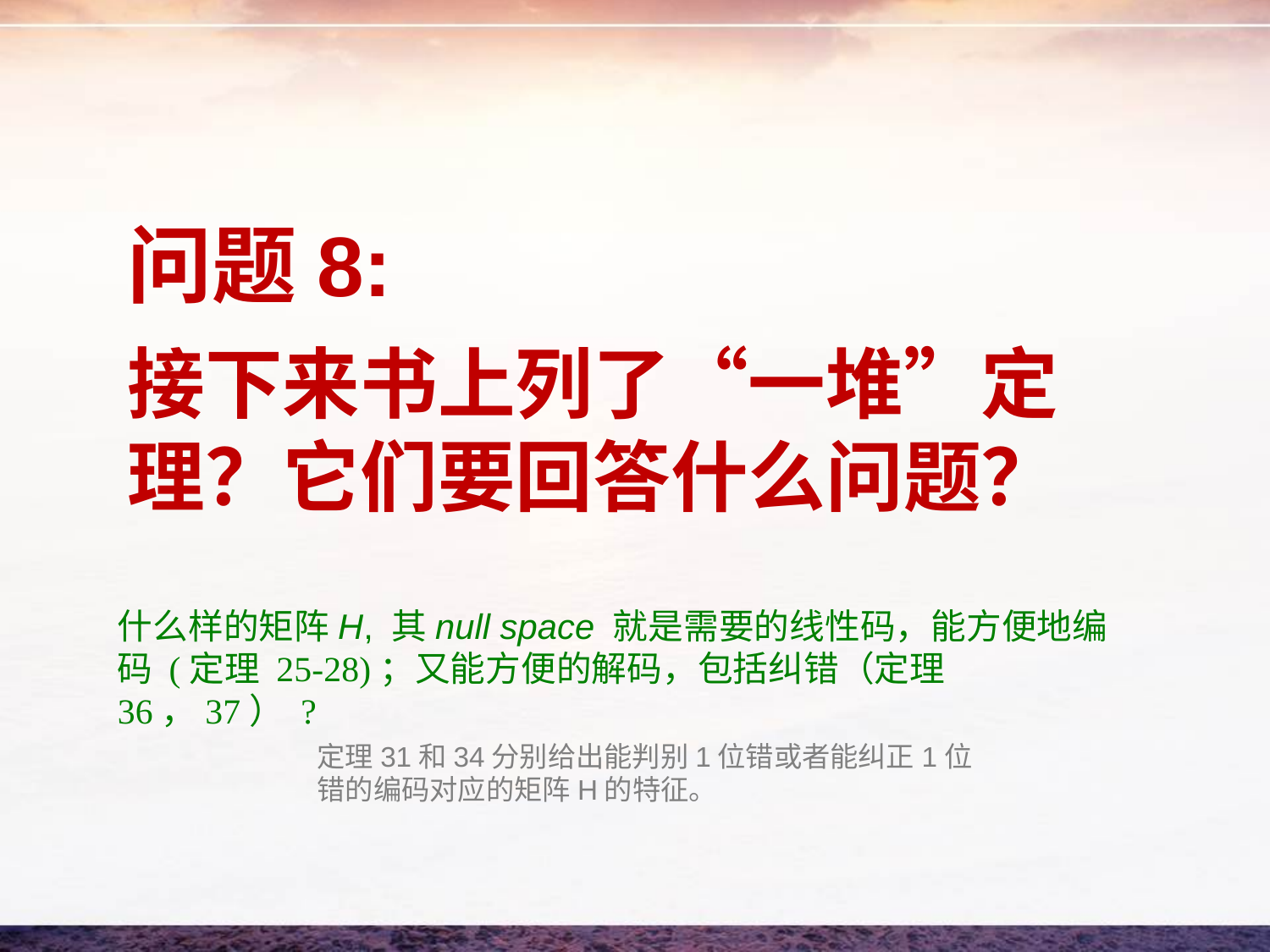

问题8:
接下来书上列了“一堆”定理？它们要回答什么问题？
什么样的矩阵H, 其null space 就是需要的线性码，能方便地编码 (定理 25-28)；又能方便的解码，包括纠错（定理 36，37） ?
定理31和34分别给出能判别1位错或者能纠正1位错的编码对应的矩阵H的特征。